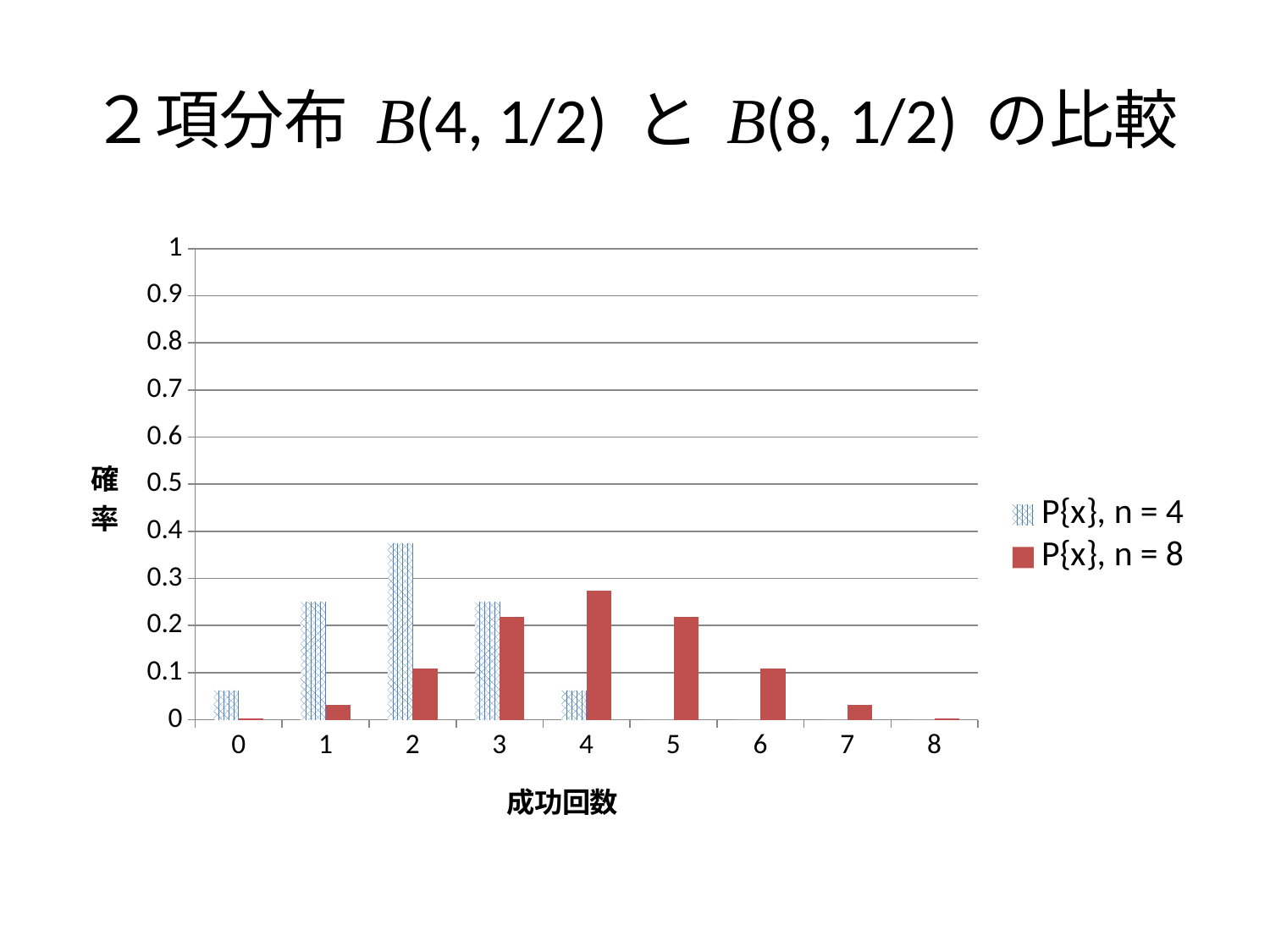

# ２項分布 B(4, 1/2) と B(8, 1/2) の比較

### Chart

| Category | P{x}, n = 4 | P{x}, n = 8 |
|---|---|---|
| 0 | 0.0625 | 0.003906250000000001 |
| 1 | 0.24999999999999994 | 0.031249999999999993 |
| 2 | 0.375 | 0.10937500000000006 |
| 3 | 0.25 | 0.21875 |
| 4 | 0.0625 | 0.27343750000000006 |
| 5 | 0.0 | 0.21875 |
| 6 | 0.0 | 0.10937500000000006 |
| 7 | 0.0 | 0.03125000000000001 |
| 8 | 0.0 | 0.003906250000000001 |